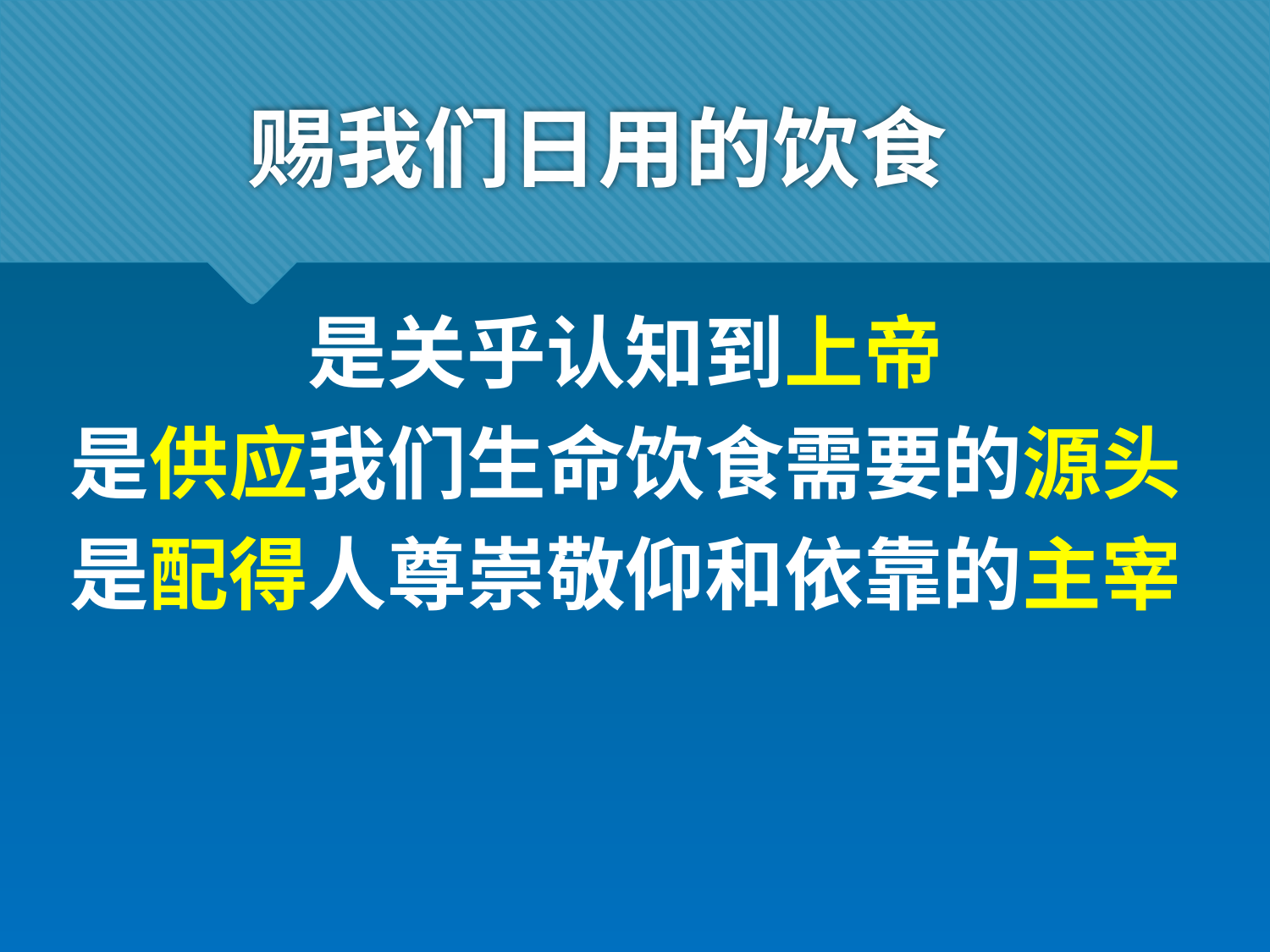

# 赐我们日用的饮食
是关乎认知到上帝
是供应我们生命饮食需要的源头
是配得人尊崇敬仰和依靠的主宰